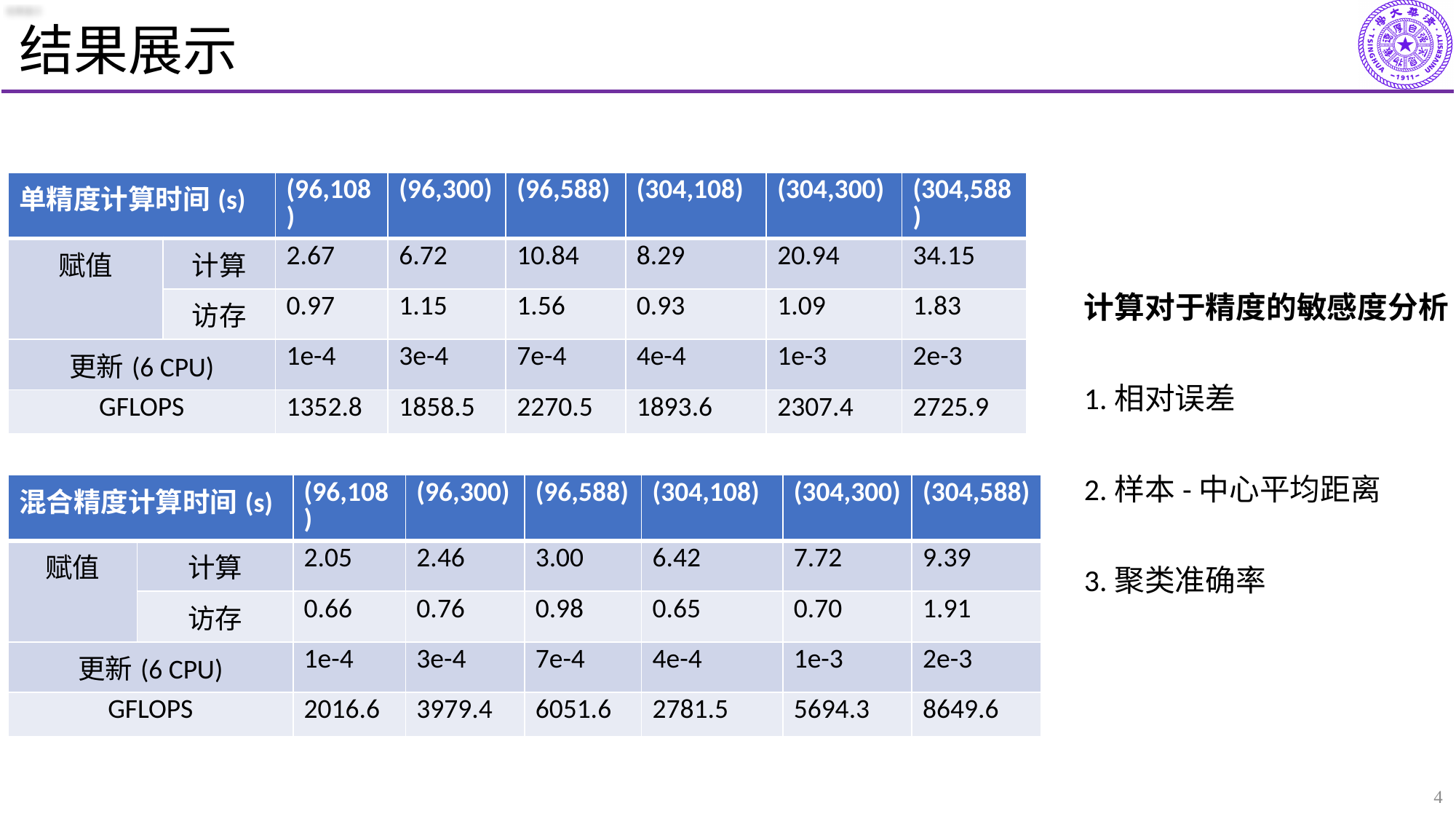

# 结果展示
| 单精度计算时间(s) |  | (96,108) | (96,300) | (96,588) | (304,108) | (304,300) | (304,588) |
| --- | --- | --- | --- | --- | --- | --- | --- |
| 赋值 | 计算 | 2.67 | 6.72 | 10.84 | 8.29 | 20.94 | 34.15 |
|  | 访存 | 0.97 | 1.15 | 1.56 | 0.93 | 1.09 | 1.83 |
| 更新(6 CPU) |  | 1e-4 | 3e-4 | 7e-4 | 4e-4 | 1e-3 | 2e-3 |
| GFLOPS |  | 1352.8 | 1858.5 | 2270.5 | 1893.6 | 2307.4 | 2725.9 |
计算对于精度的敏感度分析
1.相对误差
2.样本-中心平均距离
3.聚类准确率
| 混合精度计算时间(s) |  | (96,108) | (96,300) | (96,588) | (304,108) | (304,300) | (304,588) |
| --- | --- | --- | --- | --- | --- | --- | --- |
| 赋值 | 计算 | 2.05 | 2.46 | 3.00 | 6.42 | 7.72 | 9.39 |
|  | 访存 | 0.66 | 0.76 | 0.98 | 0.65 | 0.70 | 1.91 |
| 更新(6 CPU) |  | 1e-4 | 3e-4 | 7e-4 | 4e-4 | 1e-3 | 2e-3 |
| GFLOPS |  | 2016.6 | 3979.4 | 6051.6 | 2781.5 | 5694.3 | 8649.6 |
4